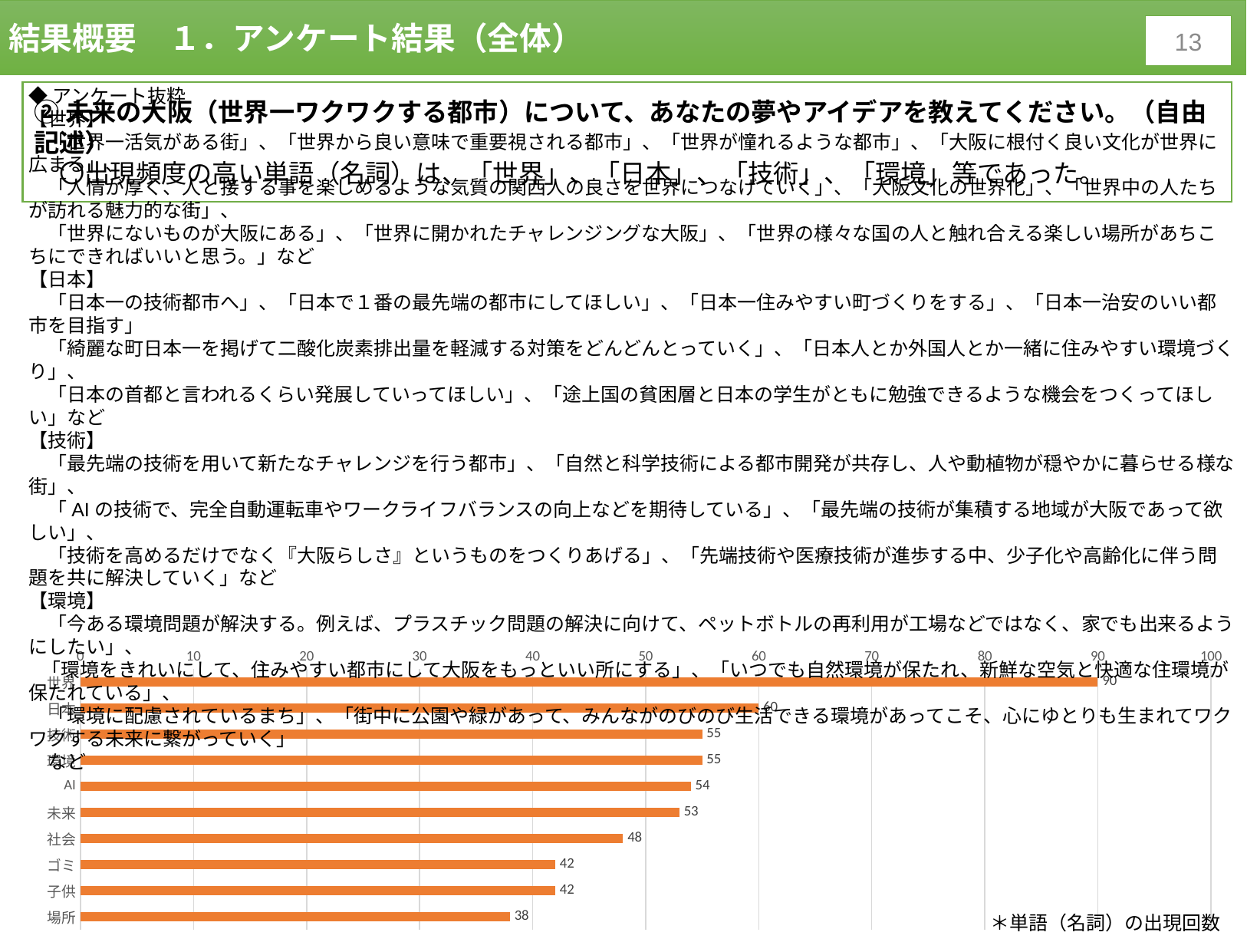

結果概要　１．アンケート結果（全体）
13
②未来の大阪（世界一ワクワクする都市）について、あなたの夢やアイデアを教えてください。（自由記述）
　〇出現頻度の高い単語（名詞）は、「世界」、「日本」、「技術」、「環境」等であった。
◆アンケート抜粋
【世界】
　「世界一活気がある街」、「世界から良い意味で重要視される都市」、「世界が憧れるような都市」、「大阪に根付く良い文化が世界に広まる」、
　「人情が厚く、人と接する事を楽しめるような気質の関西人の良さを世界につなげていく」、「大阪文化の世界化」、「世界中の人たちが訪れる魅力的な街」、
　「世界にないものが大阪にある」、「世界に開かれたチャレンジングな大阪」、「世界の様々な国の人と触れ合える楽しい場所があちこちにできればいいと思う。」など
【日本】
　「日本一の技術都市へ」、「日本で１番の最先端の都市にしてほしい」、「日本一住みやすい町づくりをする」、「日本一治安のいい都市を目指す」
　「綺麗な町日本一を掲げて二酸化炭素排出量を軽減する対策をどんどんとっていく」、「日本人とか外国人とか一緒に住みやすい環境づくり」、
　「日本の首都と言われるくらい発展していってほしい」、「途上国の貧困層と日本の学生がともに勉強できるような機会をつくってほしい」など
【技術】
　「最先端の技術を用いて新たなチャレンジを行う都市」、「自然と科学技術による都市開発が共存し、人や動植物が穏やかに暮らせる様な街」、
　「AIの技術で、完全自動運転車やワークライフバランスの向上などを期待している」、「最先端の技術が集積する地域が大阪であって欲しい」、
　「技術を高めるだけでなく『大阪らしさ』というものをつくりあげる」、「先端技術や医療技術が進歩する中、少子化や高齢化に伴う問題を共に解決していく」など
【環境】
　「今ある環境問題が解決する。例えば、プラスチック問題の解決に向けて、ペットボトルの再利用が工場などではなく、家でも出来るようにしたい」、
  「環境をきれいにして、住みやすい都市にして大阪をもっといい所にする」、「いつでも自然環境が保たれ、新鮮な空気と快適な住環境が保たれている」、
　「環境に配慮されているまち」、「街中に公園や緑があって、みんながのびのび生活できる環境があってこそ、心にゆとりも生まれてワクワクする未来に繋がっていく」
　など

### Chart

| Category |  |
|---|---|
| 世界 | 90.0 |
| 日本 | 60.0 |
| 技術 | 55.0 |
| 環境 | 55.0 |
| AI | 54.0 |
| 未来 | 53.0 |
| 社会 | 48.0 |
| ゴミ | 42.0 |
| 子供 | 42.0 |
| 場所 | 38.0 |
＊単語（名詞）の出現回数